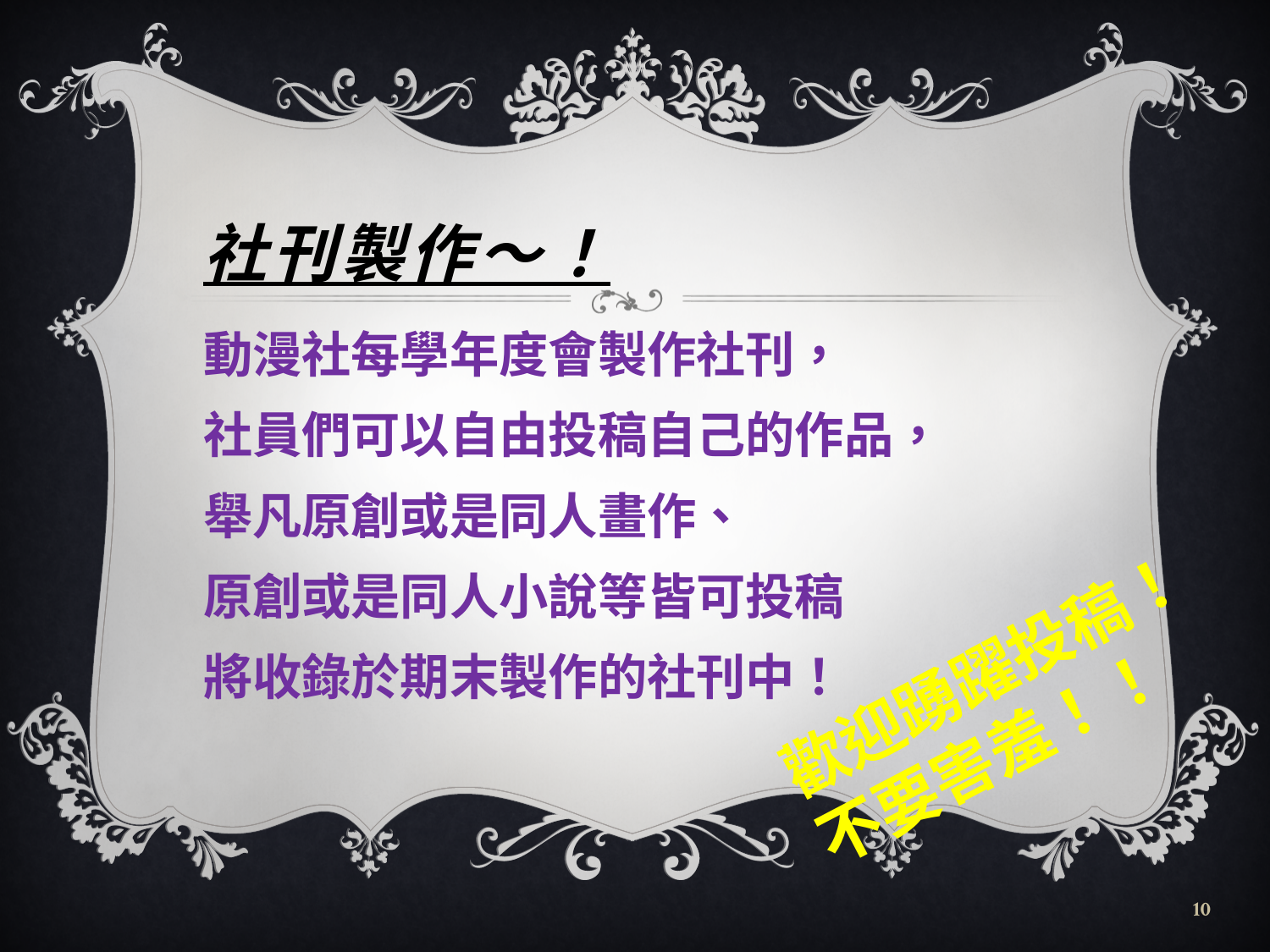

# 社刊製作～！
動漫社每學年度會製作社刊，
社員們可以自由投稿自己的作品，
舉凡原創或是同人畫作、
原創或是同人小說等皆可投稿
將收錄於期末製作的社刊中！
歡迎踴躍投稿！
不要害羞！！
10